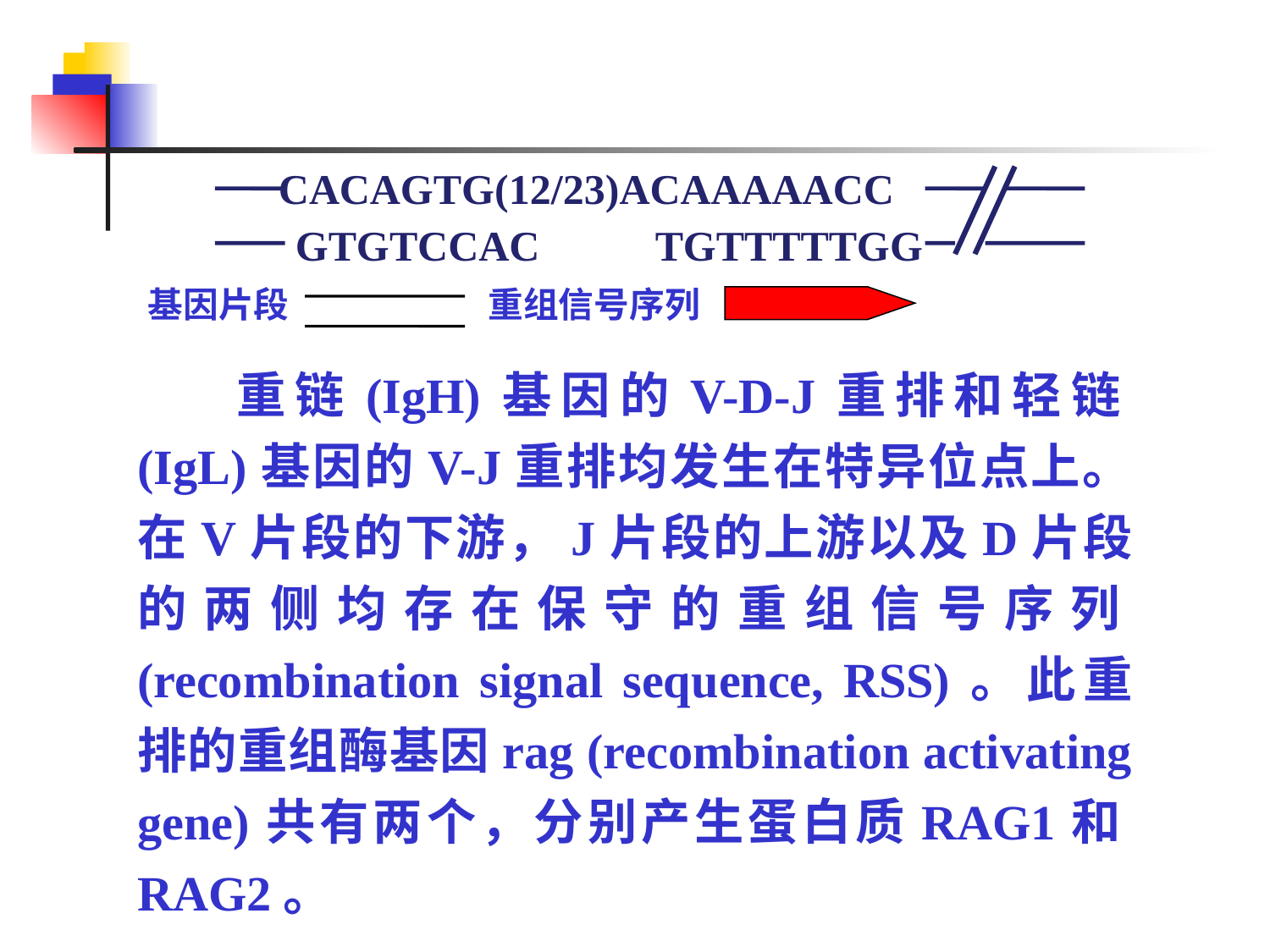

CACAGTG(12/23)ACAAAAACC

GTGTCCAC           TGTTTTTGG

基因片段
重组信号序列

重链(IgH)基因的V-D-J重排和轻链(IgL)基因的V-J重排均发生在特异位点上。在V片段的下游，J片段的上游以及D片段的两侧均存在保守的重组信号序列(recombination signal sequence, RSS)。此重排的重组酶基因rag (recombination activating gene)共有两个，分别产生蛋白质RAG1和RAG2。